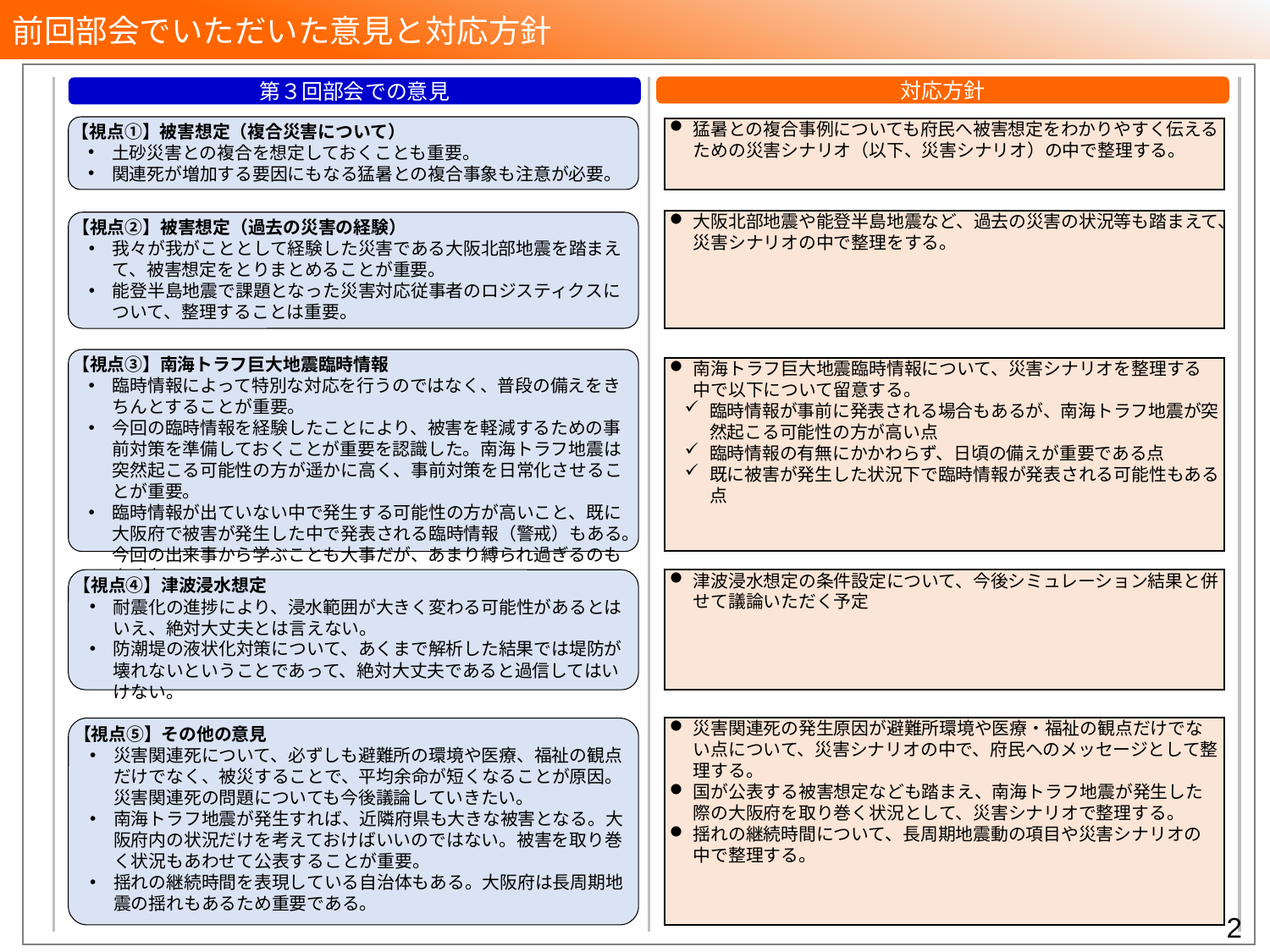

前回部会でいただいた意見と対応方針

対応方針
第３回部会での意見
【視点①】被害想定（複合災害について）
土砂災害との複合を想定しておくことも重要。
関連死が増加する要因にもなる猛暑との複合事象も注意が必要。
猛暑との複合事例についても府民へ被害想定をわかりやすく伝えるための災害シナリオ（以下、災害シナリオ）の中で整理する。
大阪北部地震や能登半島地震など、過去の災害の状況等も踏まえて、災害シナリオの中で整理をする。
【視点②】被害想定（過去の災害の経験）
我々が我がこととして経験した災害である大阪北部地震を踏まえて、被害想定をとりまとめることが重要。
能登半島地震で課題となった災害対応従事者のロジスティクスについて、整理することは重要。
【視点③】南海トラフ巨大地震臨時情報
臨時情報によって特別な対応を行うのではなく、普段の備えをきちんとすることが重要。
今回の臨時情報を経験したことにより、被害を軽減するための事前対策を準備しておくことが重要を認識した。南海トラフ地震は突然起こる可能性の方が遥かに高く、事前対策を日常化させることが重要。
臨時情報が出ていない中で発生する可能性の方が高いこと、既に大阪府で被害が発生した中で発表される臨時情報（警戒）もある。今回の出来事から学ぶことも大事だが、あまり縛られ過ぎるのもよくない。

南海トラフ巨大地震臨時情報について、災害シナリオを整理する中で以下について留意する。
臨時情報が事前に発表される場合もあるが、南海トラフ地震が突然起こる可能性の方が高い点
臨時情報の有無にかかわらず、日頃の備えが重要である点
既に被害が発生した状況下で臨時情報が発表される可能性もある点

【視点④】津波浸水想定
耐震化の進捗により、浸水範囲が大きく変わる可能性があるとはいえ、絶対大丈夫とは言えない。
防潮堤の液状化対策について、あくまで解析した結果では堤防が壊れないということであって、絶対大丈夫であると過信してはいけない。
津波浸水想定の条件設定について、今後シミュレーション結果と併せて議論いただく予定
災害関連死の発生原因が避難所環境や医療・福祉の観点だけでない点について、災害シナリオの中で、府民へのメッセージとして整理する。
国が公表する被害想定なども踏まえ、南海トラフ地震が発生した際の大阪府を取り巻く状況として、災害シナリオで整理する。
揺れの継続時間について、長周期地震動の項目や災害シナリオの中で整理する。
【視点⑤】その他の意見
災害関連死について、必ずしも避難所の環境や医療、福祉の観点だけでなく、被災することで、平均余命が短くなることが原因。災害関連死の問題についても今後議論していきたい。
南海トラフ地震が発生すれば、近隣府県も大きな被害となる。大阪府内の状況だけを考えておけばいいのではない。被害を取り巻く状況もあわせて公表することが重要。
揺れの継続時間を表現している自治体もある。大阪府は長周期地震の揺れもあるため重要である。

2